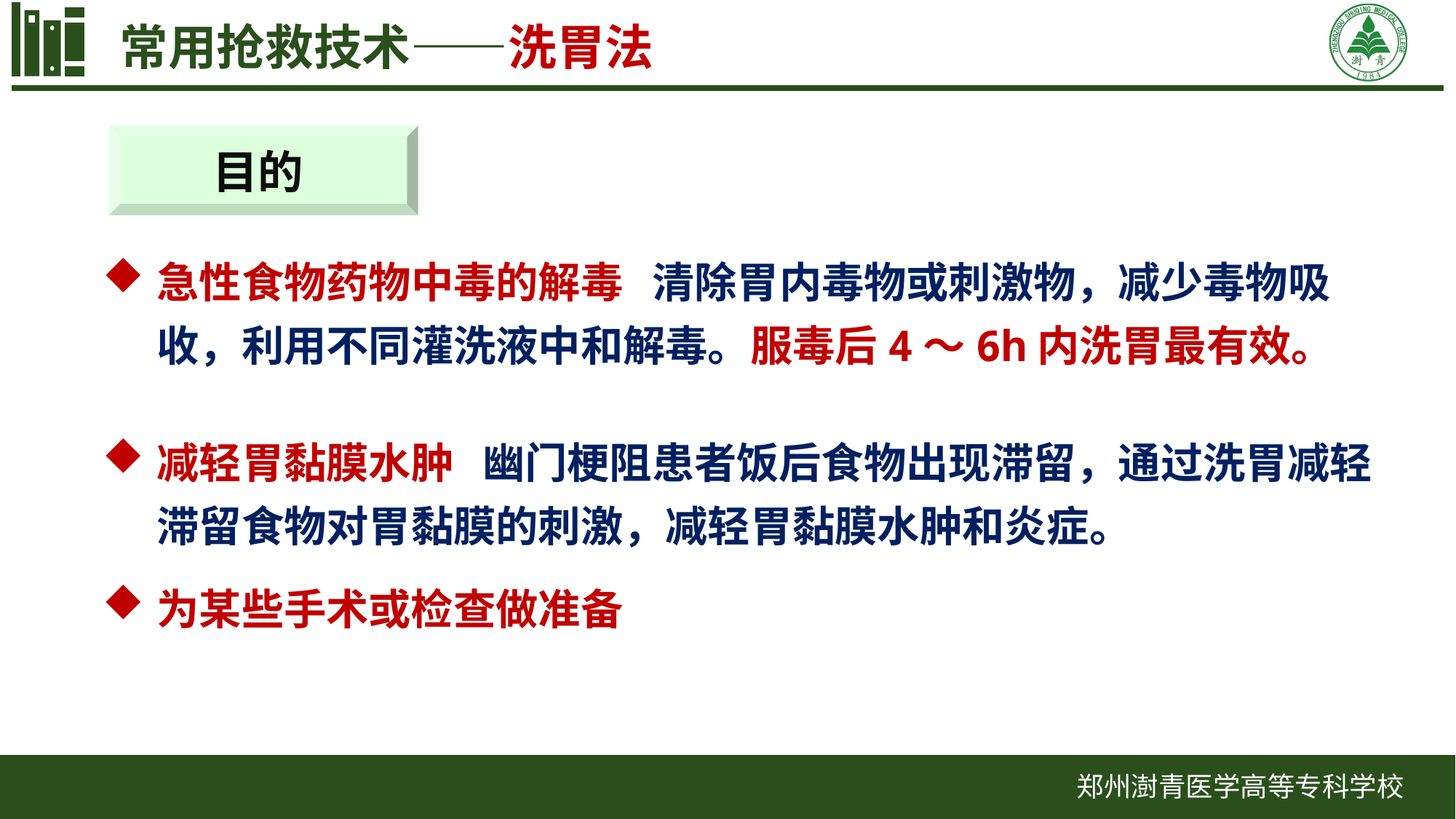

常用抢救技术——洗胃法
目的
急性食物药物中毒的解毒   清除胃内毒物或刺激物，减少毒物吸收，利用不同灌洗液中和解毒。服毒后4～6h内洗胃最有效。
减轻胃黏膜水肿   幽门梗阻患者饭后食物出现滞留，通过洗胃减轻滞留食物对胃黏膜的刺激，减轻胃黏膜水肿和炎症。
为某些手术或检查做准备
郑州澍青医学高等专科学校